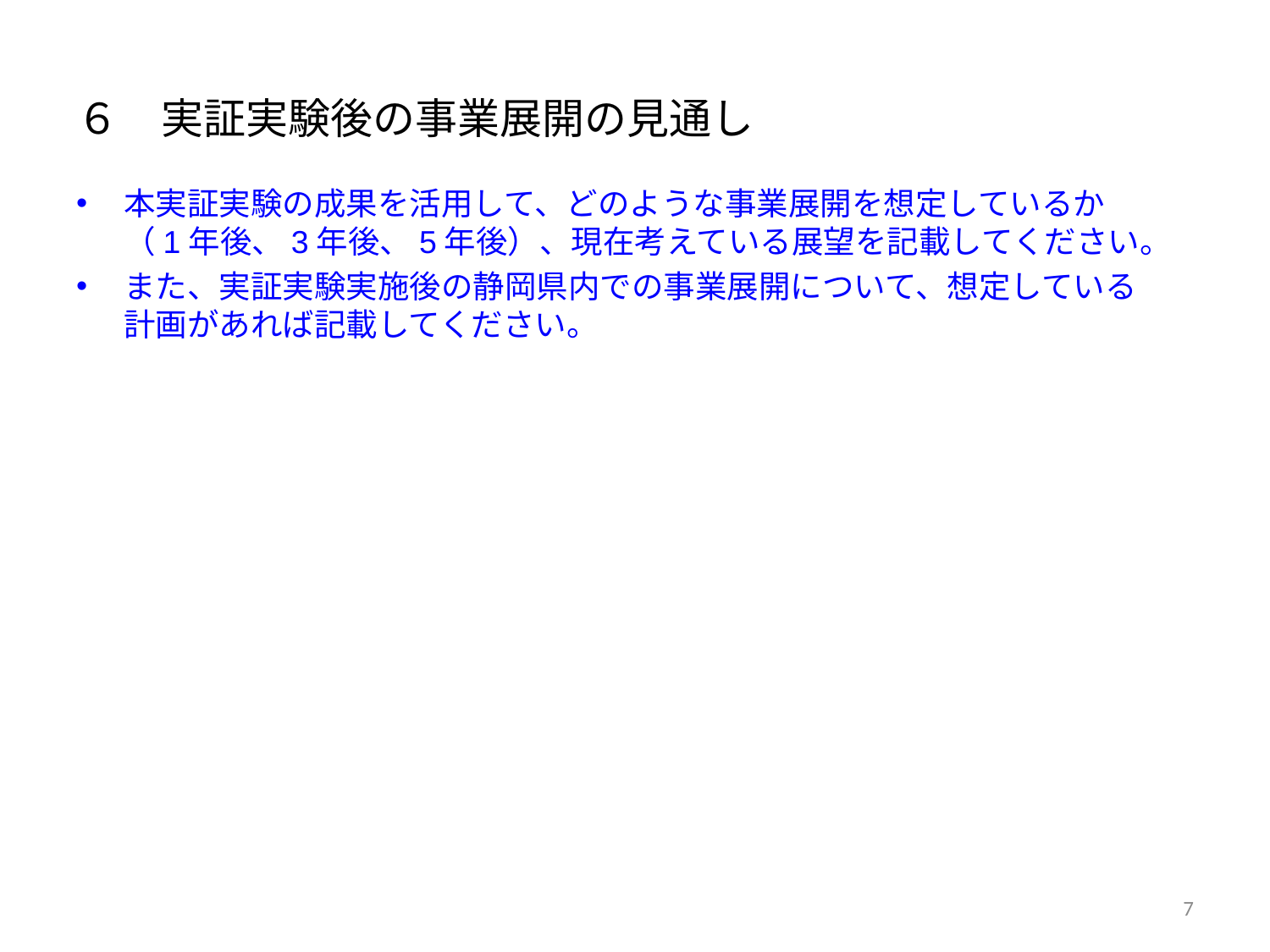

# ６　実証実験後の事業展開の見通し
本実証実験の成果を活用して、どのような事業展開を想定しているか
（1年後、3年後、5年後）、現在考えている展望を記載してください。
また、実証実験実施後の静岡県内での事業展開について、想定している
計画があれば記載してください。
7